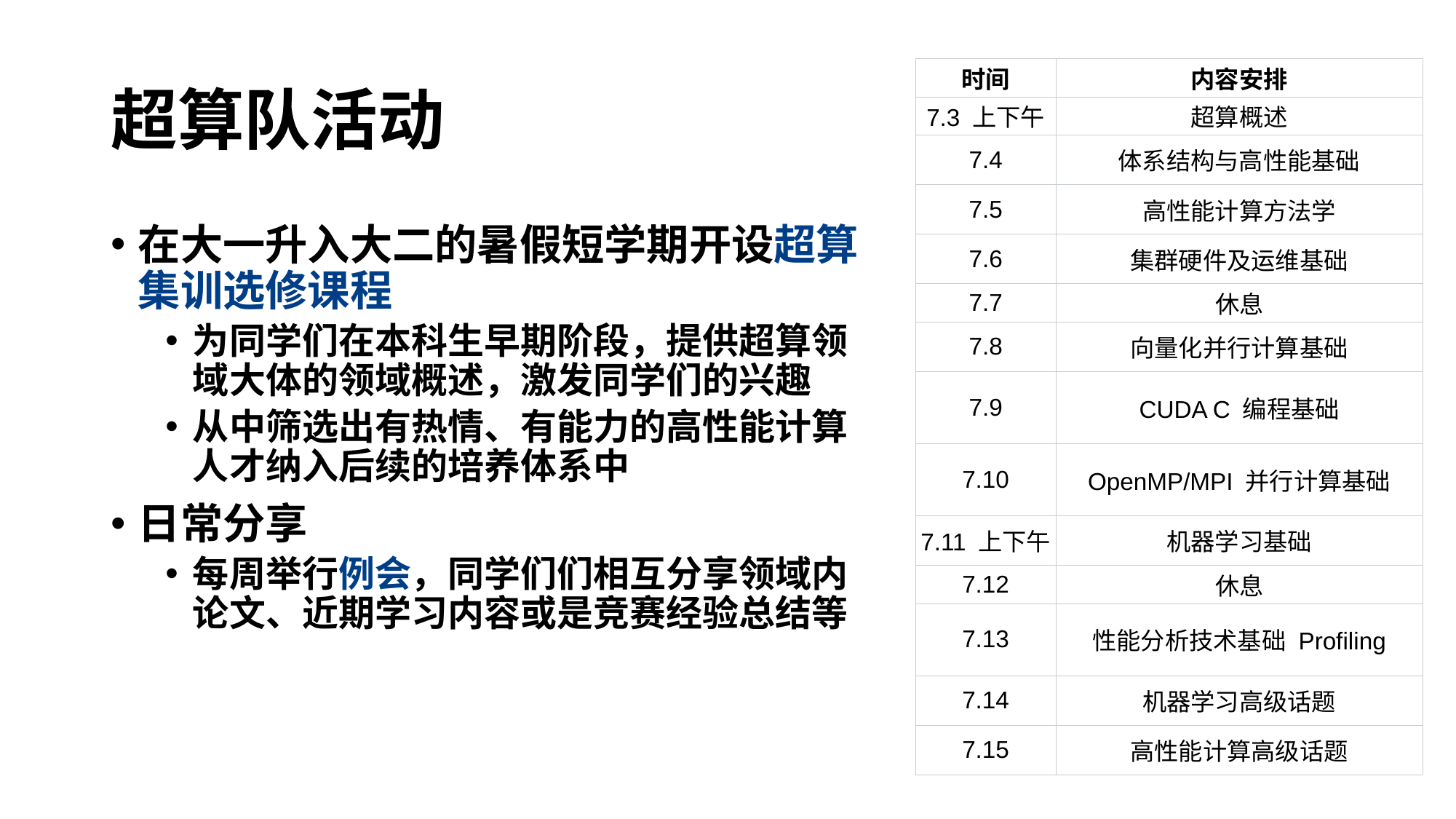

# 超算队活动
| 时间 | 内容安排 |
| --- | --- |
| 7.3 上下午 | 超算概述 |
| 7.4 | 体系结构与高性能基础 |
| 7.5 | 高性能计算方法学 |
| 7.6 | 集群硬件及运维基础 |
| 7.7 | 休息 |
| 7.8 | 向量化并行计算基础 |
| 7.9 | CUDA C 编程基础 |
| 7.10 | OpenMP/MPI 并行计算基础 |
| 7.11 上下午 | 机器学习基础 |
| 7.12 | 休息 |
| 7.13 | 性能分析技术基础 Profiling |
| 7.14 | 机器学习高级话题 |
| 7.15 | 高性能计算高级话题 |
在大一升入大二的暑假短学期开设超算集训选修课程
为同学们在本科生早期阶段，提供超算领域大体的领域概述，激发同学们的兴趣
从中筛选出有热情、有能力的高性能计算人才纳入后续的培养体系中
日常分享
每周举行例会，同学们们相互分享领域内论文、近期学习内容或是竞赛经验总结等